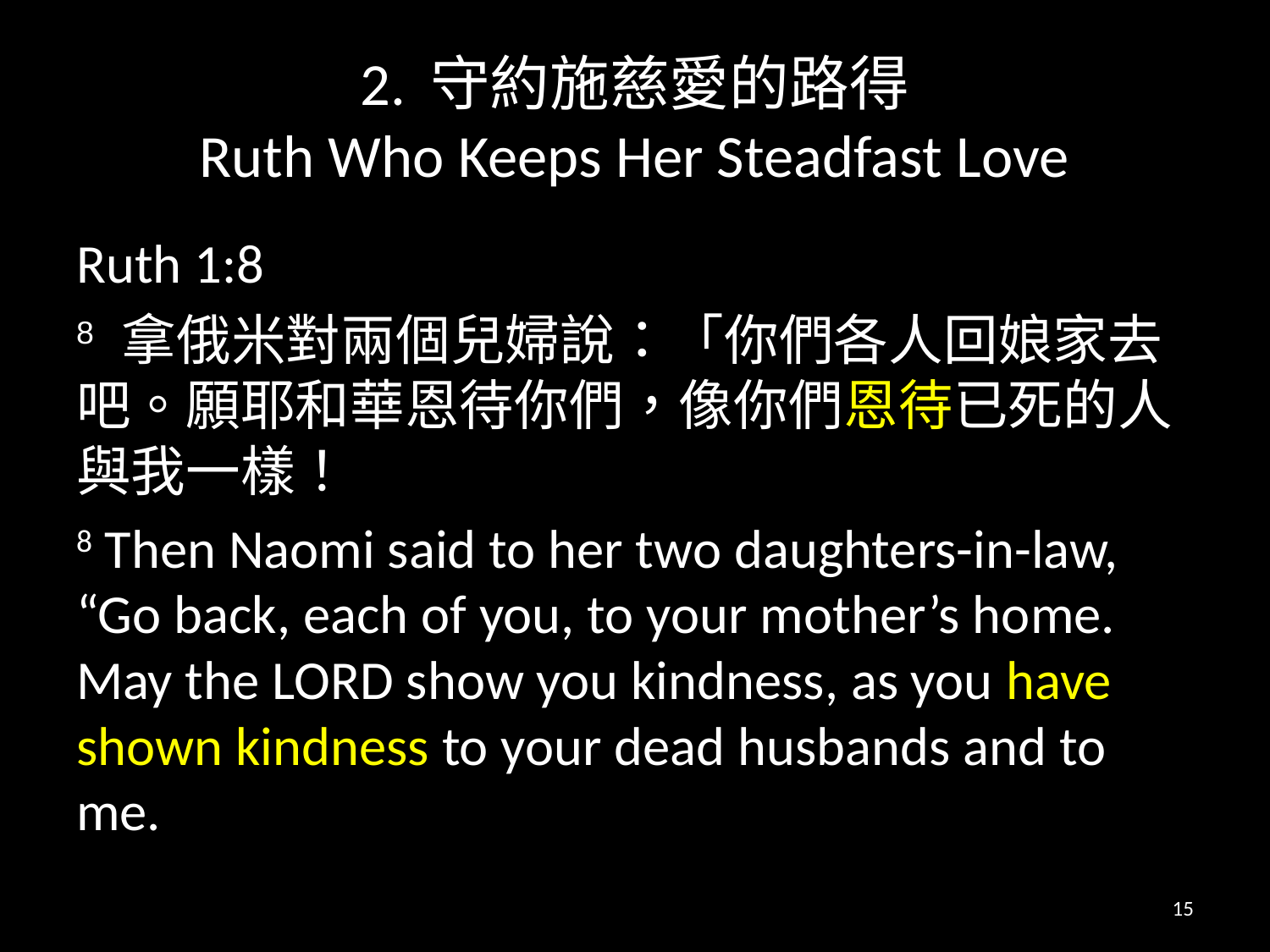

# 2. 守約施慈愛的路得 Ruth Who Keeps Her Steadfast Love
Ruth 1:8
8 拿俄米對兩個兒婦說：「你們各人回娘家去吧。願耶和華恩待你們，像你們恩待已死的人與我一樣！
8 Then Naomi said to her two daughters-in-law, “Go back, each of you, to your mother’s home. May the Lord show you kindness, as you have shown kindness to your dead husbands and to me.

15